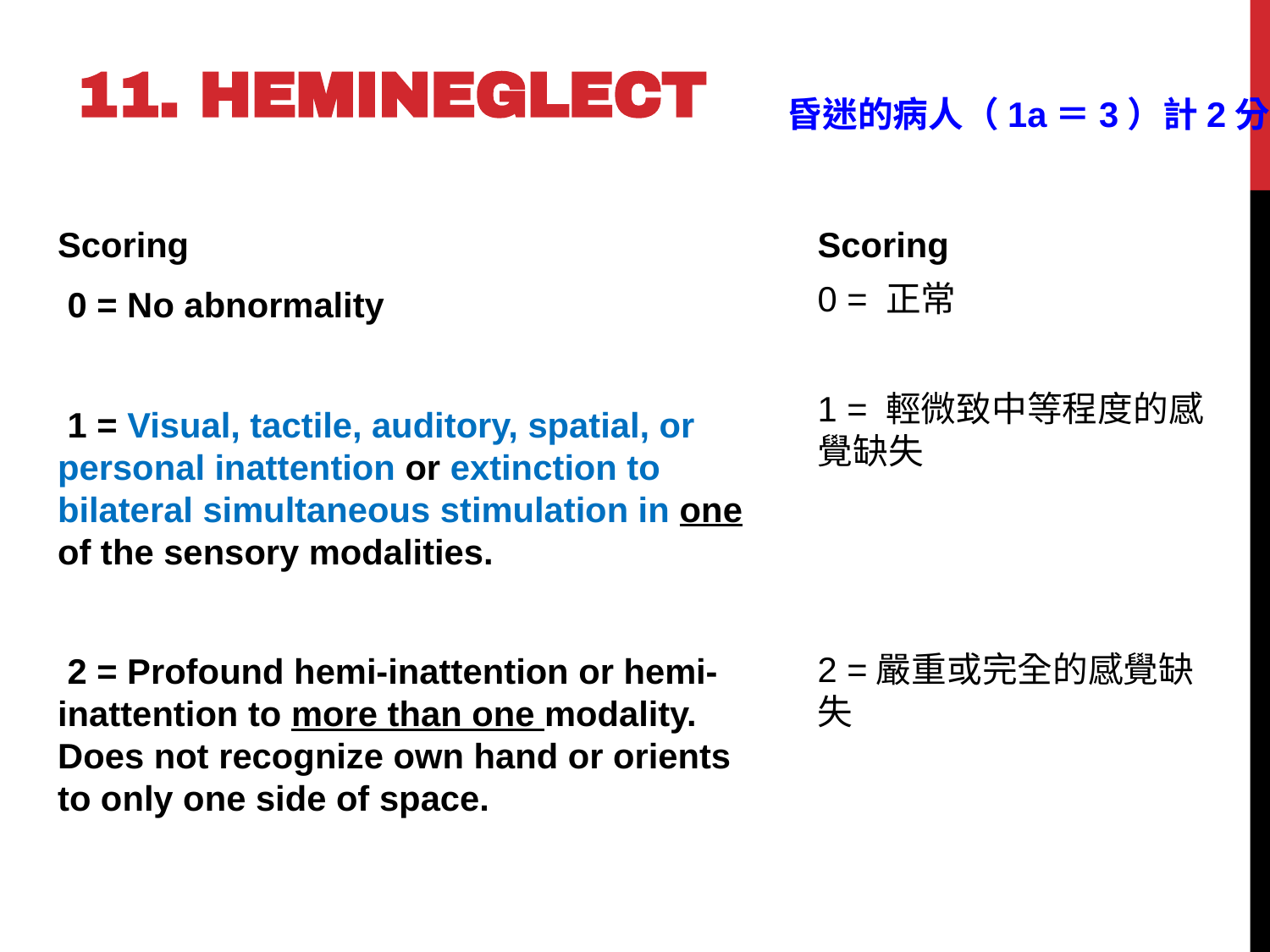

# 11. Hemineglect
昏迷的病人（1a＝3）計2分
Scoring
 0 = No abnormality

 1 = Visual, tactile, auditory, spatial, or personal inattention or extinction to bilateral simultaneous stimulation in one of the sensory modalities.

 2 = Profound hemi-inattention or hemi-inattention to more than one modality. Does not recognize own hand or orients to only one side of space.
Scoring
0 = 正常

1 = 輕微致中等程度的感覺缺失

2 =嚴重或完全的感覺缺失